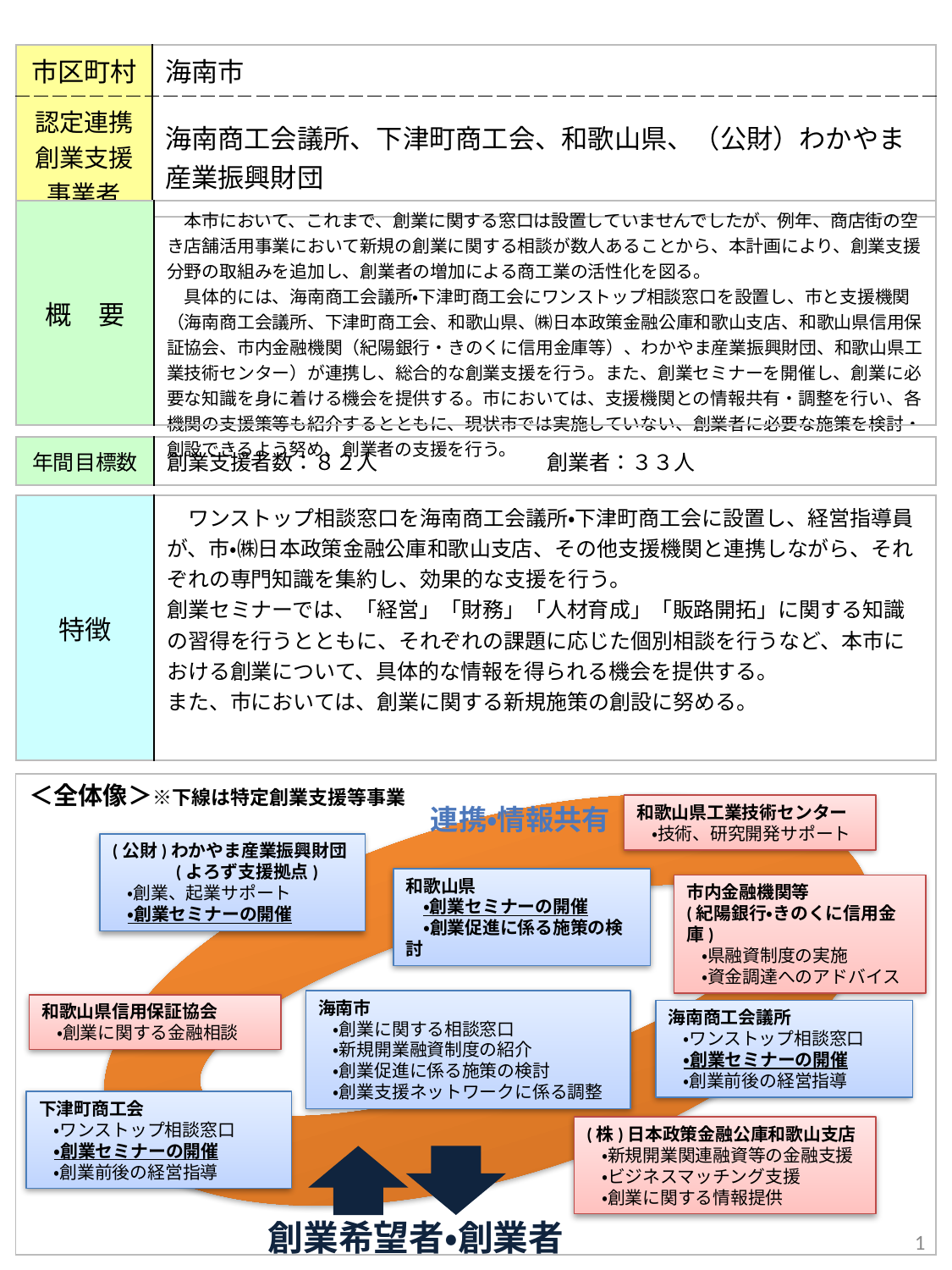

| 市区町村 | 海南市 |
| --- | --- |
| 認定連携創業支援事業者 | 海南商工会議所、下津町商工会、和歌山県、（公財）わかやま産業振興財団 |
| 概　要 | 本市において、これまで、創業に関する窓口は設置していませんでしたが、例年、商店街の空き店舗活用事業において新規の創業に関する相談が数人あることから、本計画により、創業支援分野の取組みを追加し、創業者の増加による商工業の活性化を図る。 　具体的には、海南商工会議所・下津町商工会にワンストップ相談窓口を設置し、市と支援機関（海南商工会議所、下津町商工会、和歌山県、㈱日本政策金融公庫和歌山支店、和歌山県信用保証協会、市内金融機関（紀陽銀行・きのくに信用金庫等）、わかやま産業振興財団、和歌山県工業技術センター）が連携し、総合的な創業支援を行う。また、創業セミナーを開催し、創業に必要な知識を身に着ける機会を提供する。市においては、支援機関との情報共有・調整を行い、各機関の支援策等も紹介するとともに、現状市では実施していない、創業者に必要な施策を検討・創設できるよう努め、創業者の支援を行う。 |
| --- | --- |
| 年間目標数 | 創業支援者数：８２人　　　　　　　　創業者：３３人 |
| --- | --- |
| 特徴 | ワンストップ相談窓口を海南商工会議所・下津町商工会に設置し、経営指導員が、市・㈱日本政策金融公庫和歌山支店、その他支援機関と連携しながら、それぞれの専門知識を集約し、効果的な支援を行う。 創業セミナーでは、「経営」「財務」「人材育成」「販路開拓」に関する知識の習得を行うとともに、それぞれの課題に応じた個別相談を行うなど、本市における創業について、具体的な情報を得られる機会を提供する。 また、市においては、創業に関する新規施策の創設に努める。 |
| --- | --- |
    ＜全体像＞※下線は特定創業支援等事業
|  |
| --- |
連携・情報共有
和歌山県工業技術センター
・技術、研究開発サポート

(公財)わかやま産業振興財団
(よろず支援拠点)
・創業、起業サポート
・創業セミナーの開催
和歌山県
　・創業セミナーの開催
　・創業促進に係る施策の検討
市内金融機関等
(紀陽銀行・きのくに信用金庫)
・県融資制度の実施
・資金調達へのアドバイス
海南市
・創業に関する相談窓口
・新規開業融資制度の紹介
・創業促進に係る施策の検討
・創業支援ネットワークに係る調整
和歌山県信用保証協会
・創業に関する金融相談
海南商工会議所
・ワンストップ相談窓口
・創業セミナーの開催
・創業前後の経営指導
下津町商工会
・ワンストップ相談窓口
・創業セミナーの開催
・創業前後の経営指導
(株)日本政策金融公庫和歌山支店
・新規開業関連融資等の金融支援
・ビジネスマッチング支援
・創業に関する情報提供

1
創業希望者・創業者